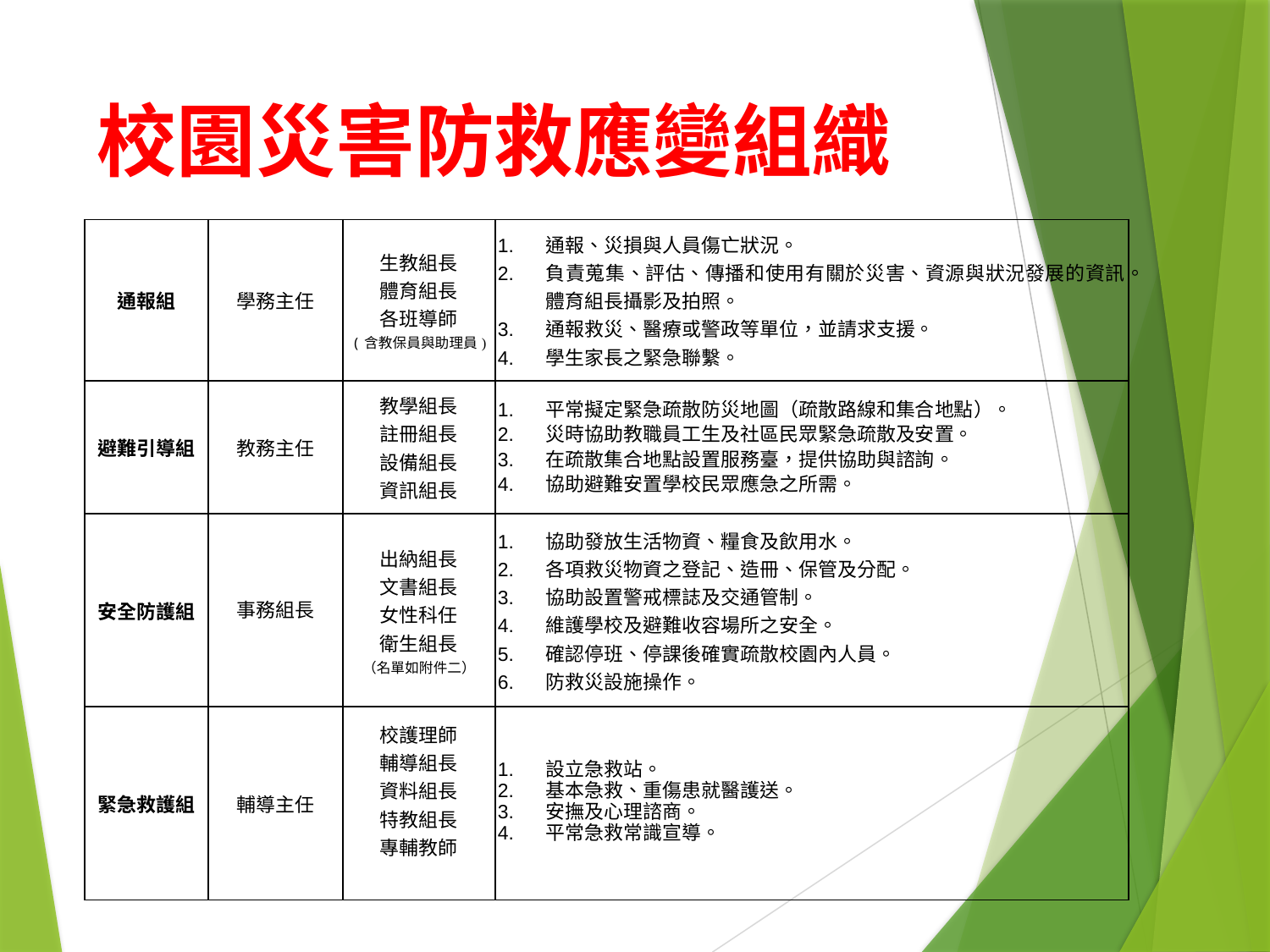

# 校園災害防救應變組織
| 通報組 | 學務主任 | 生教組長 體育組長 各班導師 (含教保員與助理員) | 通報、災損與人員傷亡狀況。 負責蒐集、評估、傳播和使用有關於災害、資源與狀況發展的資訊。體育組長攝影及拍照。 通報救災、醫療或警政等單位，並請求支援。 學生家長之緊急聯繫。 |
| --- | --- | --- | --- |
| 避難引導組 | 教務主任 | 教學組長 註冊組長 設備組長 資訊組長 | 平常擬定緊急疏散防災地圖（疏散路線和集合地點）。 災時協助教職員工生及社區民眾緊急疏散及安置。 在疏散集合地點設置服務臺，提供協助與諮詢。 協助避難安置學校民眾應急之所需。 |
| 安全防護組 | 事務組長 | 出納組長 文書組長 女性科任 衛生組長 （名單如附件二） | 協助發放生活物資、糧食及飲用水。 各項救災物資之登記、造冊、保管及分配。 協助設置警戒標誌及交通管制。 維護學校及避難收容場所之安全。 確認停班、停課後確實疏散校園內人員。 防救災設施操作。 |
| 緊急救護組 | 輔導主任 | 校護理師 輔導組長 資料組長 特教組長 專輔教師 | 設立急救站。 基本急救、重傷患就醫護送。 安撫及心理諮商。 平常急救常識宣導。 |